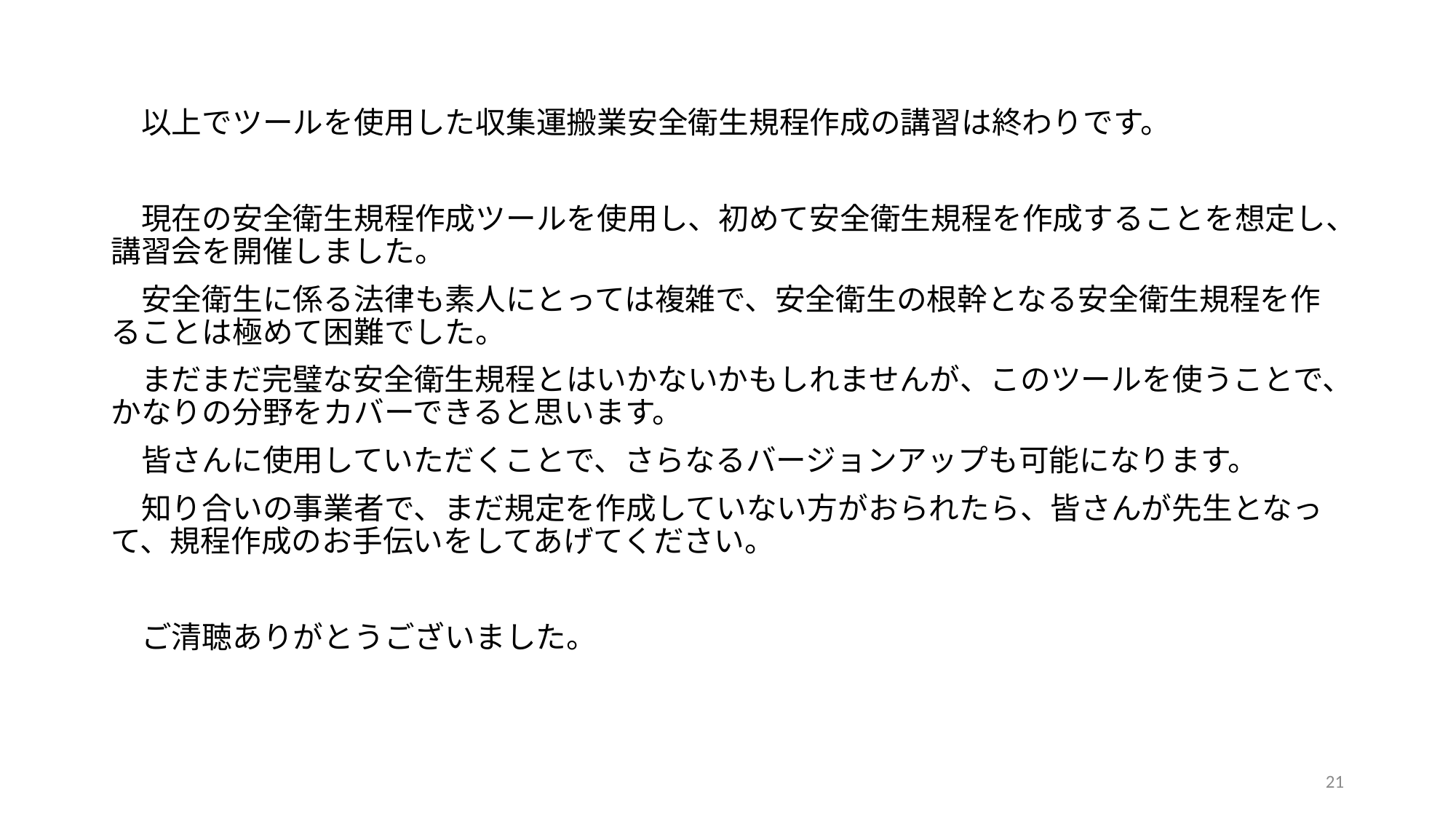

以上でツールを使用した収集運搬業安全衛生規程作成の講習は終わりです。

　現在の安全衛生規程作成ツールを使用し、初めて安全衛生規程を作成することを想定し、講習会を開催しました。
　安全衛生に係る法律も素人にとっては複雑で、安全衛生の根幹となる安全衛生規程を作ることは極めて困難でした。
　まだまだ完璧な安全衛生規程とはいかないかもしれませんが、このツールを使うことで、かなりの分野をカバーできると思います。
　皆さんに使用していただくことで、さらなるバージョンアップも可能になります。
　知り合いの事業者で、まだ規定を作成していない方がおられたら、皆さんが先生となって、規程作成のお手伝いをしてあげてください。

　ご清聴ありがとうございました。

21